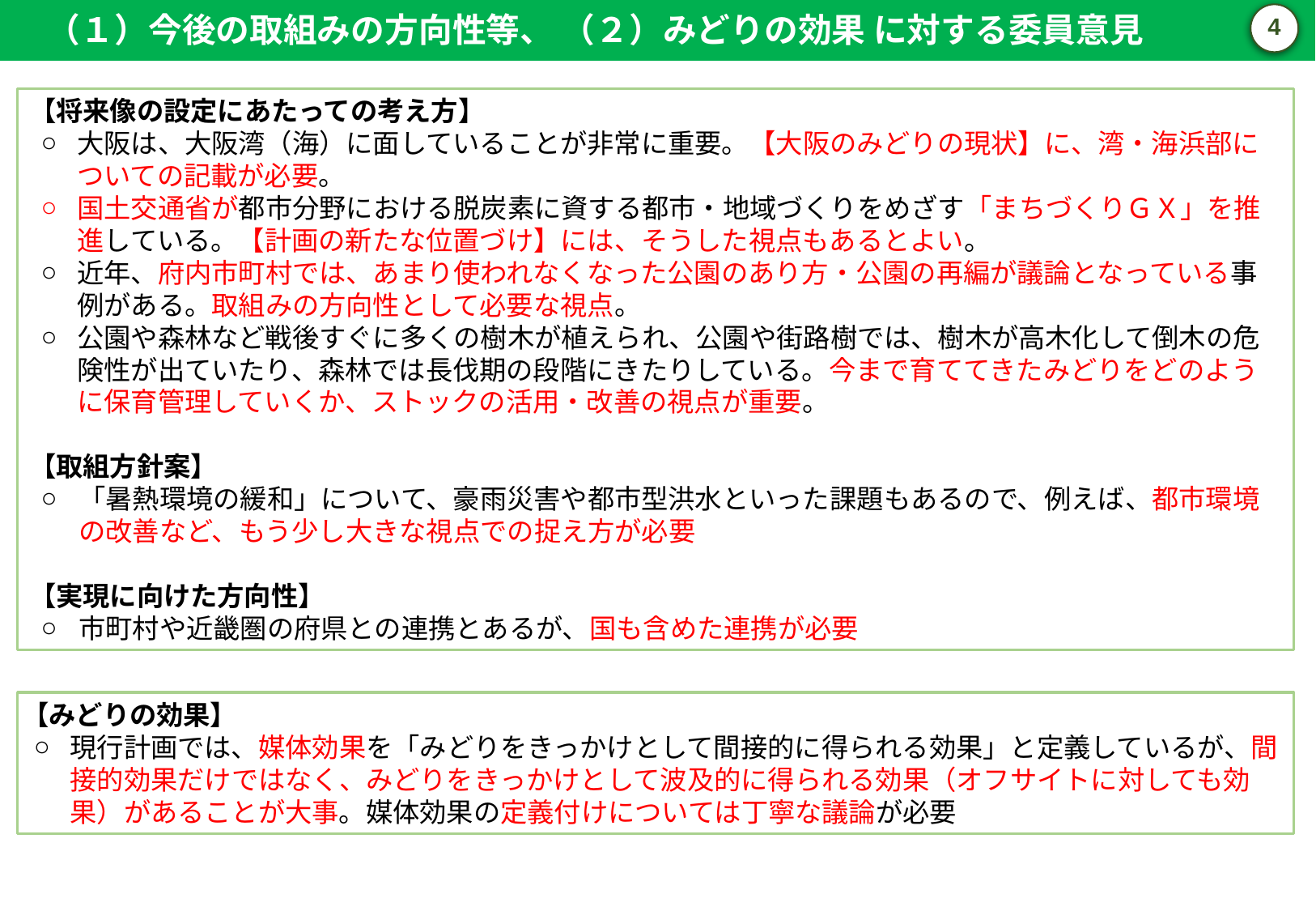

（１）今後の取組みの方向性等、 （２）みどりの効果 に対する委員意見
4
【将来像の設定にあたっての考え方】
大阪は、大阪湾（海）に面していることが非常に重要。【大阪のみどりの現状】に、湾・海浜部についての記載が必要。
国土交通省が都市分野における脱炭素に資する都市・地域づくりをめざす「まちづくりＧＸ」を推進している。【計画の新たな位置づけ】には、そうした視点もあるとよい。
近年、府内市町村では、あまり使われなくなった公園のあり方・公園の再編が議論となっている事例がある。取組みの方向性として必要な視点。
公園や森林など戦後すぐに多くの樹木が植えられ、公園や街路樹では、樹木が高木化して倒木の危険性が出ていたり、森林では長伐期の段階にきたりしている。今まで育ててきたみどりをどのように保育管理していくか、ストックの活用・改善の視点が重要。

【取組方針案】
「暑熱環境の緩和」について、豪雨災害や都市型洪水といった課題もあるので、例えば、都市環境の改善など、もう少し大きな視点での捉え方が必要

【実現に向けた方向性】
市町村や近畿圏の府県との連携とあるが、国も含めた連携が必要
【みどりの効果】
現行計画では、媒体効果を「みどりをきっかけとして間接的に得られる効果」と定義しているが、間接的効果だけではなく、みどりをきっかけとして波及的に得られる効果（オフサイトに対しても効果）があることが大事。媒体効果の定義付けについては丁寧な議論が必要